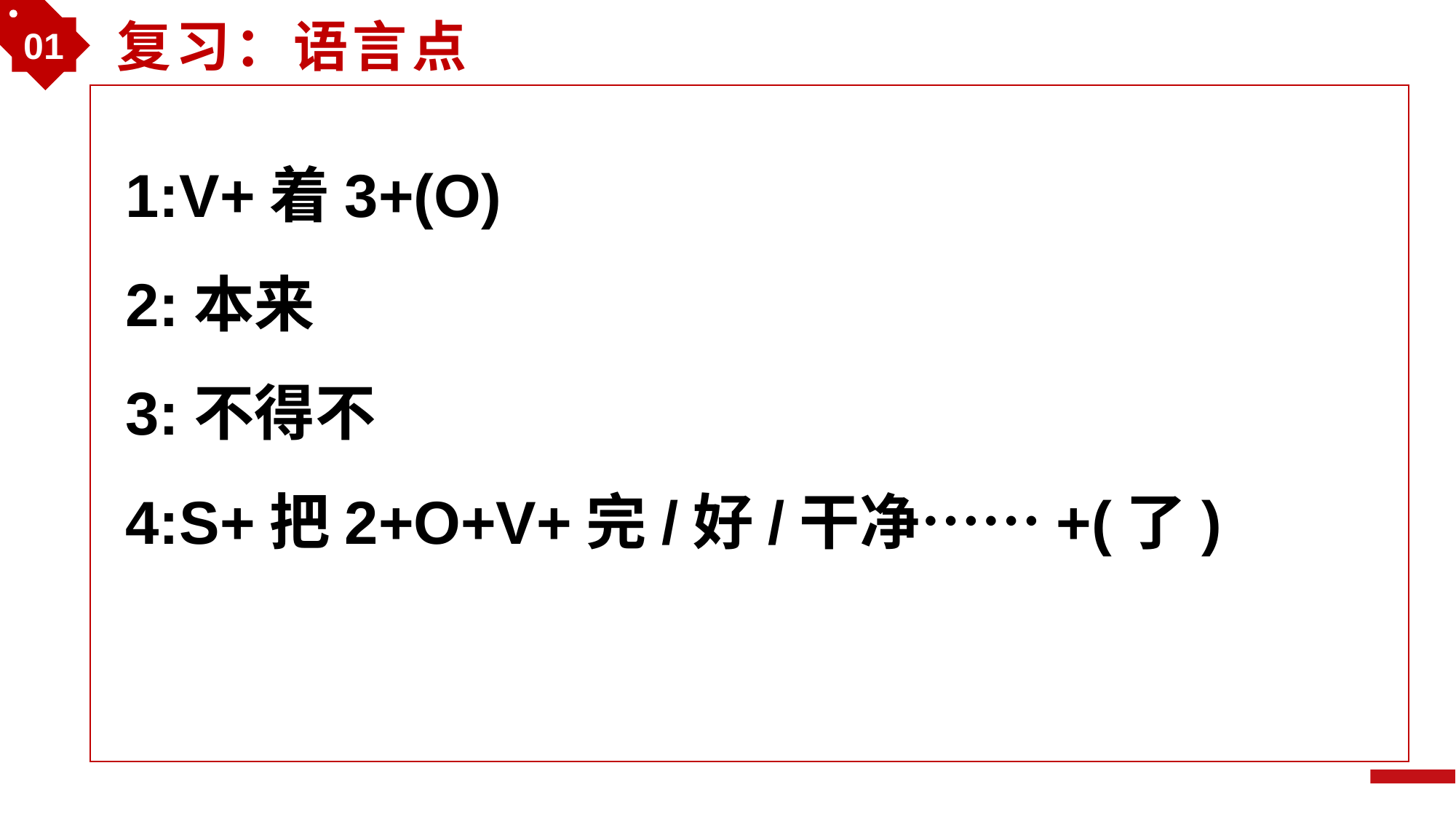

01
复习：语言点
好

1:V+着3+(O)
2:本来
3:不得不
4:S+把2+O+V+完/好/干净……+(了)